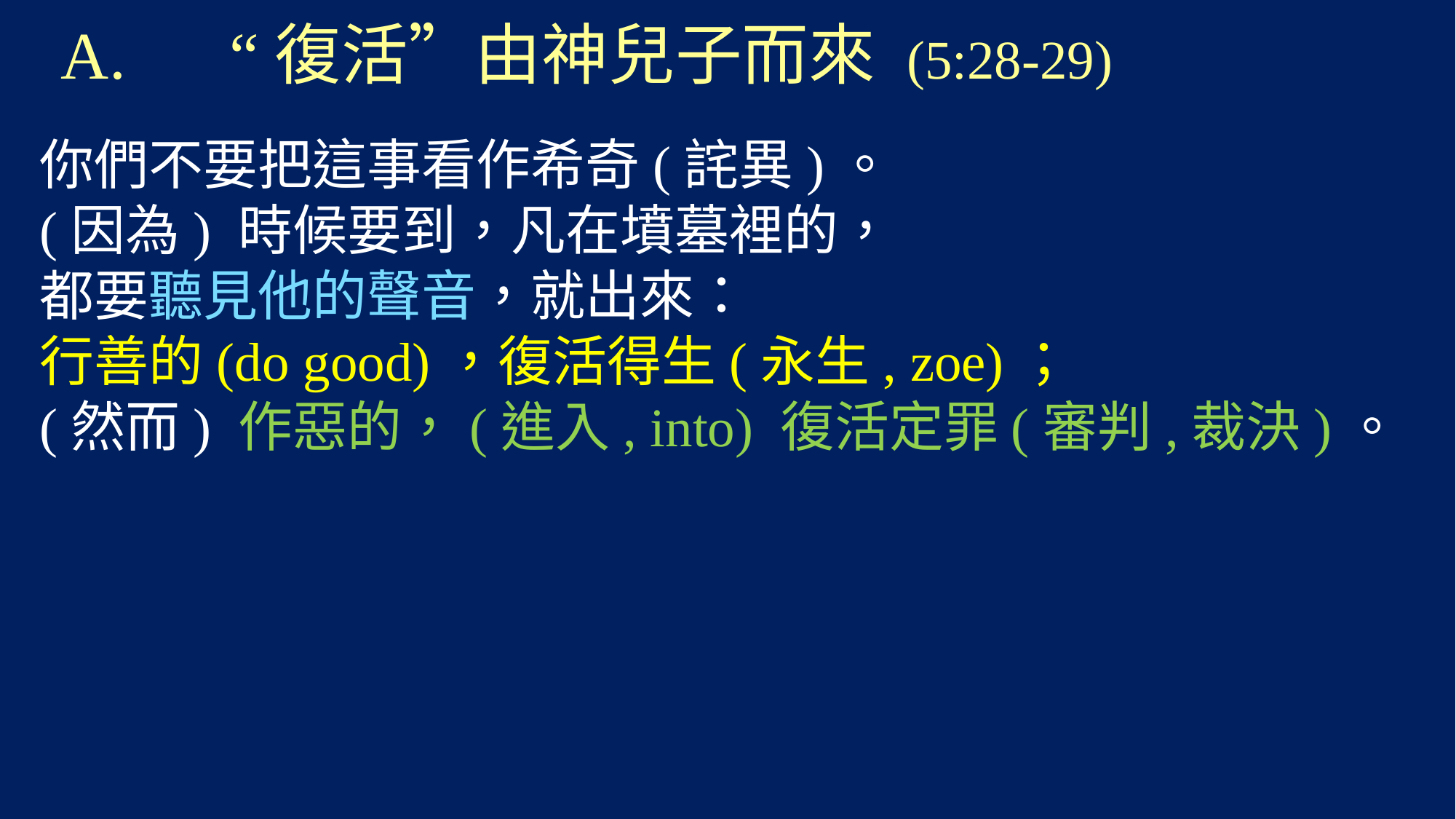

# A.	“復活”由神兒子而來 (5:28-29)
你們不要把這事看作希奇(詫異)。
(因為) 時候要到，凡在墳墓裡的，
都要聽見他的聲音，就出來：
行善的(do good)，復活得生(永生, zoe)；
(然而) 作惡的，(進入, into) 復活定罪(審判,裁決)。